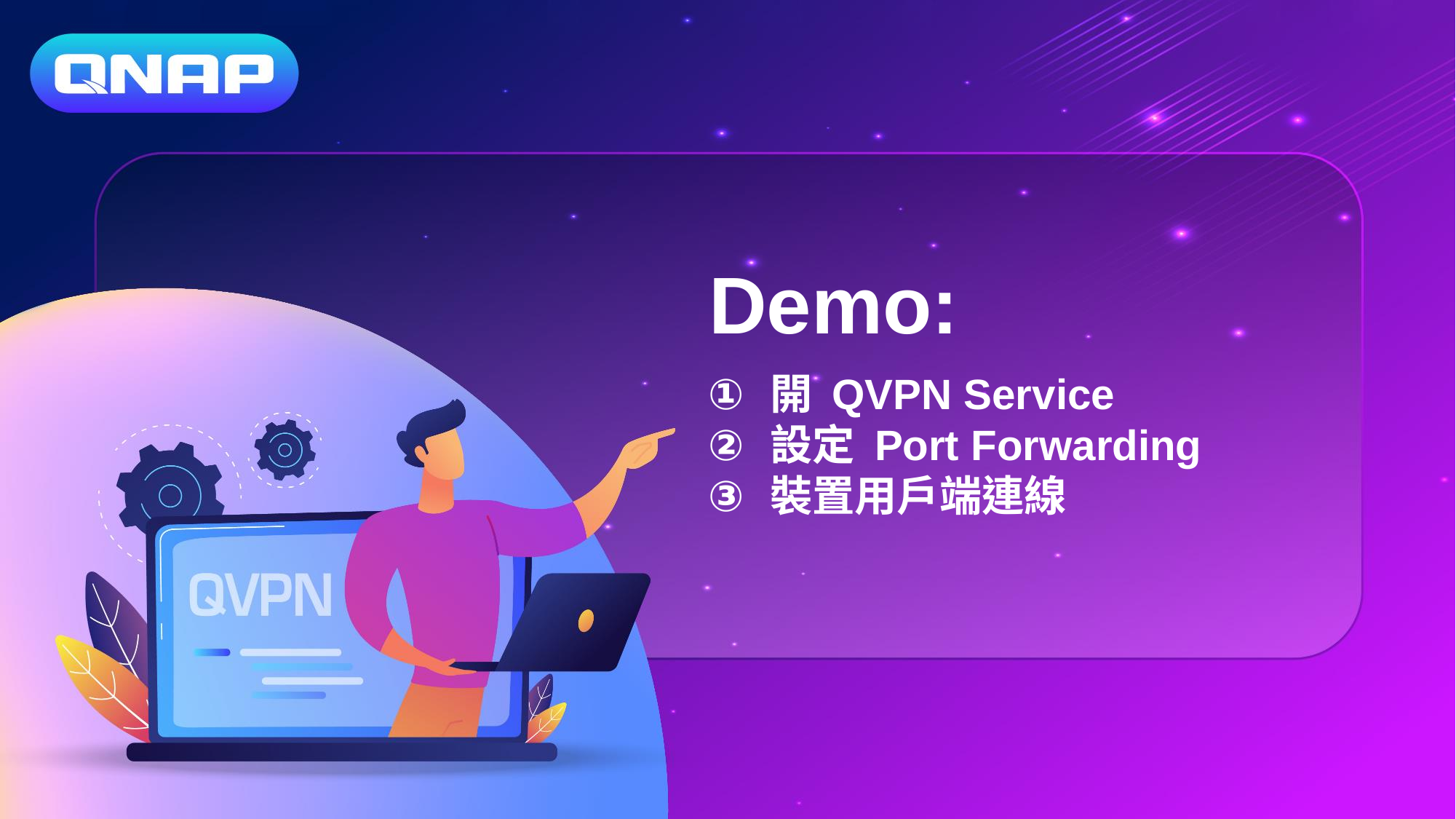

# Demo:
開 QVPN Service
設定 Port Forwarding
裝置用戶端連線